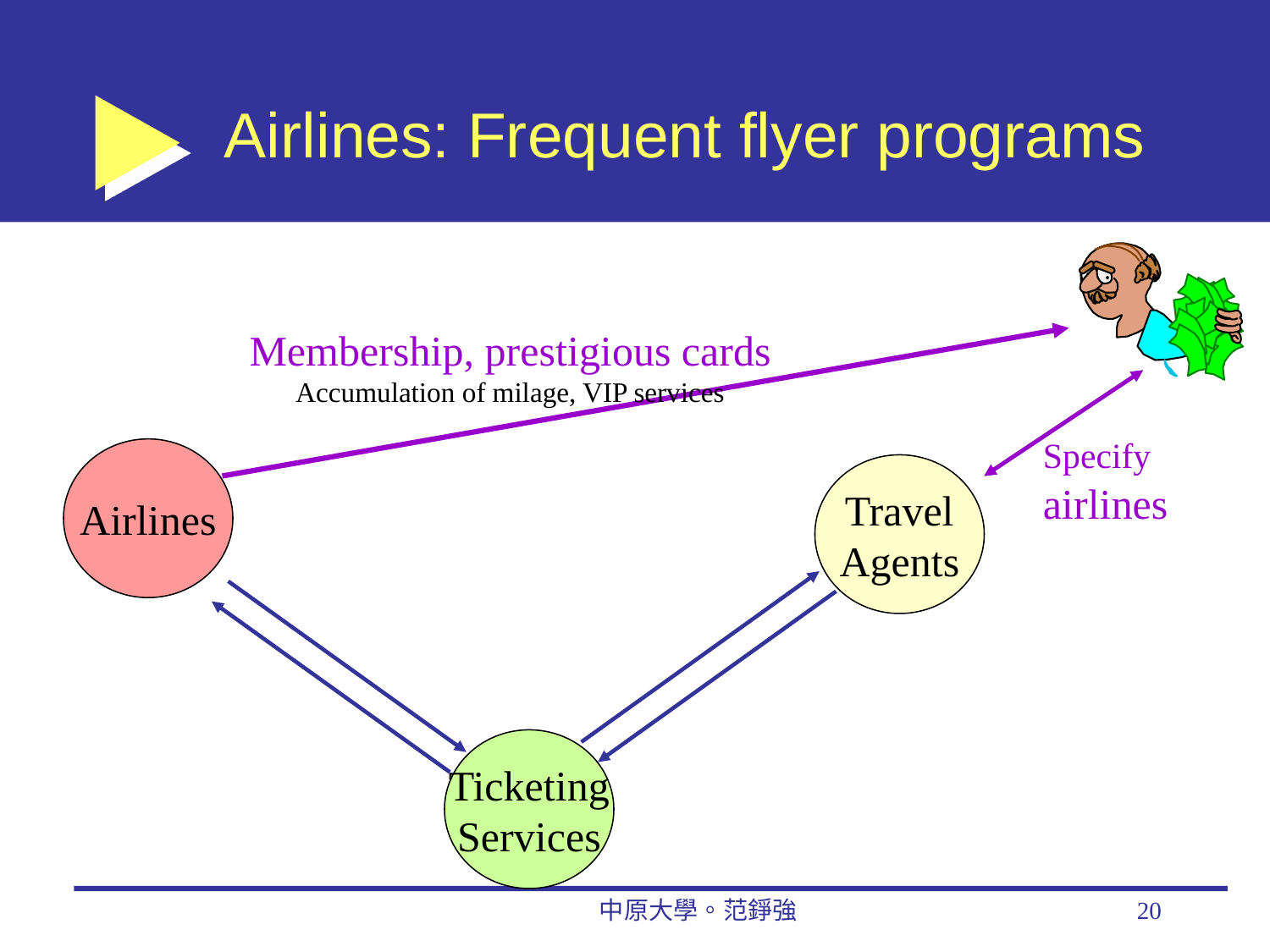

# Airlines: Frequent flyer programs

Membership, prestigious cards
Accumulation of milage, VIP services

Specify airlines

Airlines
Travel
Agents

Ticketing
Services
中原大學。范錚強
20